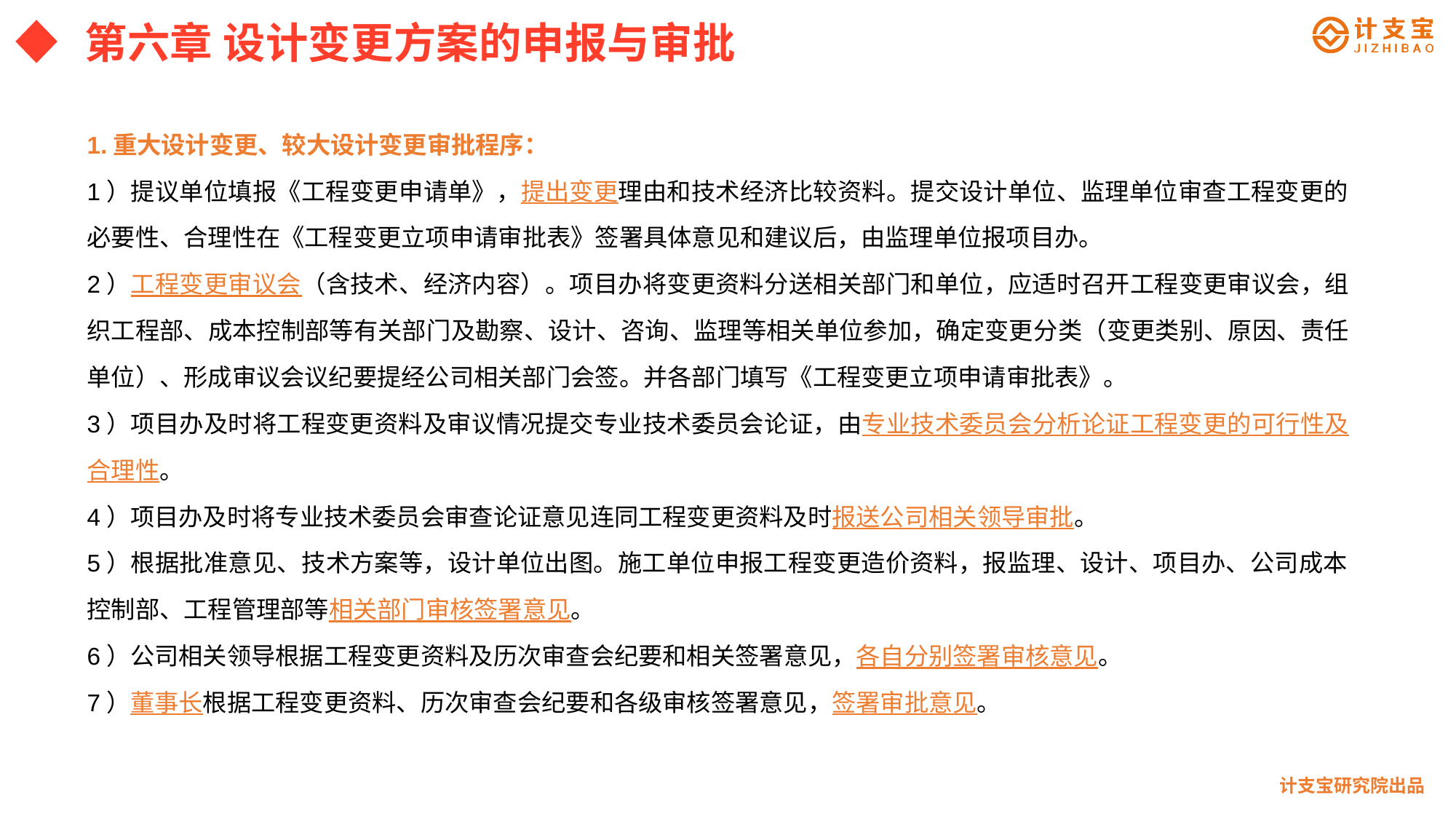

第六章 设计变更方案的申报与审批

1.重大设计变更、较大设计变更审批程序：
1）提议单位填报《工程变更申请单》，提出变更理由和技术经济比较资料。提交设计单位、监理单位审查工程变更的必要性、合理性在《工程变更立项申请审批表》签署具体意见和建议后，由监理单位报项目办。
2）工程变更审议会（含技术、经济内容）。项目办将变更资料分送相关部门和单位，应适时召开工程变更审议会，组织工程部、成本控制部等有关部门及勘察、设计、咨询、监理等相关单位参加，确定变更分类（变更类别、原因、责任单位）、形成审议会议纪要提经公司相关部门会签。并各部门填写《工程变更立项申请审批表》。
3）项目办及时将工程变更资料及审议情况提交专业技术委员会论证，由专业技术委员会分析论证工程变更的可行性及合理性。
4）项目办及时将专业技术委员会审查论证意见连同工程变更资料及时报送公司相关领导审批。
5）根据批准意见、技术方案等，设计单位出图。施工单位申报工程变更造价资料，报监理、设计、项目办、公司成本控制部、工程管理部等相关部门审核签署意见。
6）公司相关领导根据工程变更资料及历次审查会纪要和相关签署意见，各自分别签署审核意见。
7）董事长根据工程变更资料、历次审查会纪要和各级审核签署意见，签署审批意见。